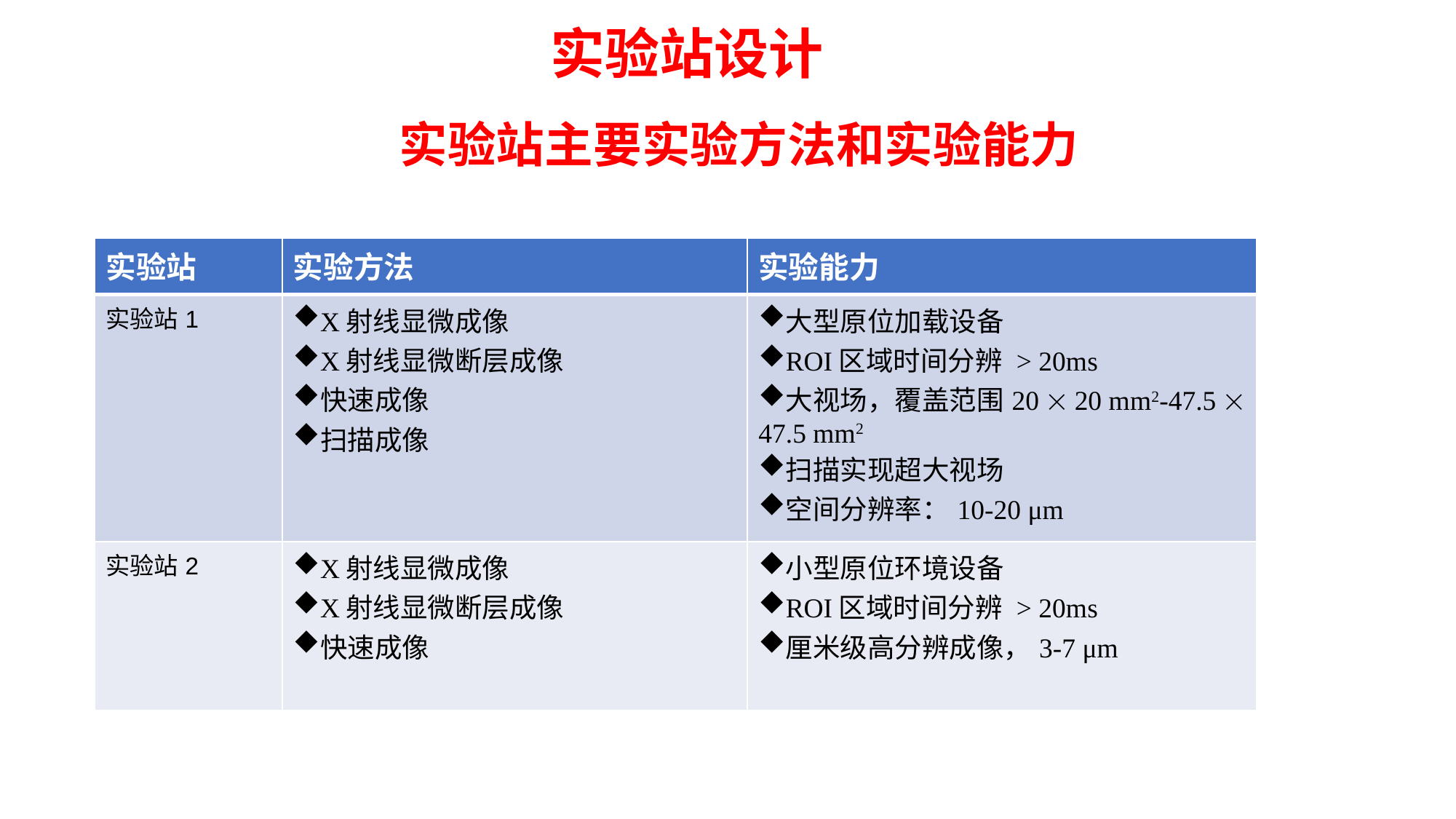

实验站设计
 实验站主要实验方法和实验能力
| 实验站 | 实验方法 | 实验能力 |
| --- | --- | --- |
| 实验站1 | X射线显微成像 X射线显微断层成像 快速成像 扫描成像 | 大型原位加载设备 ROI区域时间分辨 > 20ms 大视场，覆盖范围20 × 20 mm2-47.5 × 47.5 mm2 扫描实现超大视场 空间分辨率：10-20 μm |
| 实验站2 | X射线显微成像 X射线显微断层成像 快速成像 | 小型原位环境设备 ROI区域时间分辨 > 20ms 厘米级高分辨成像，3-7 μm |